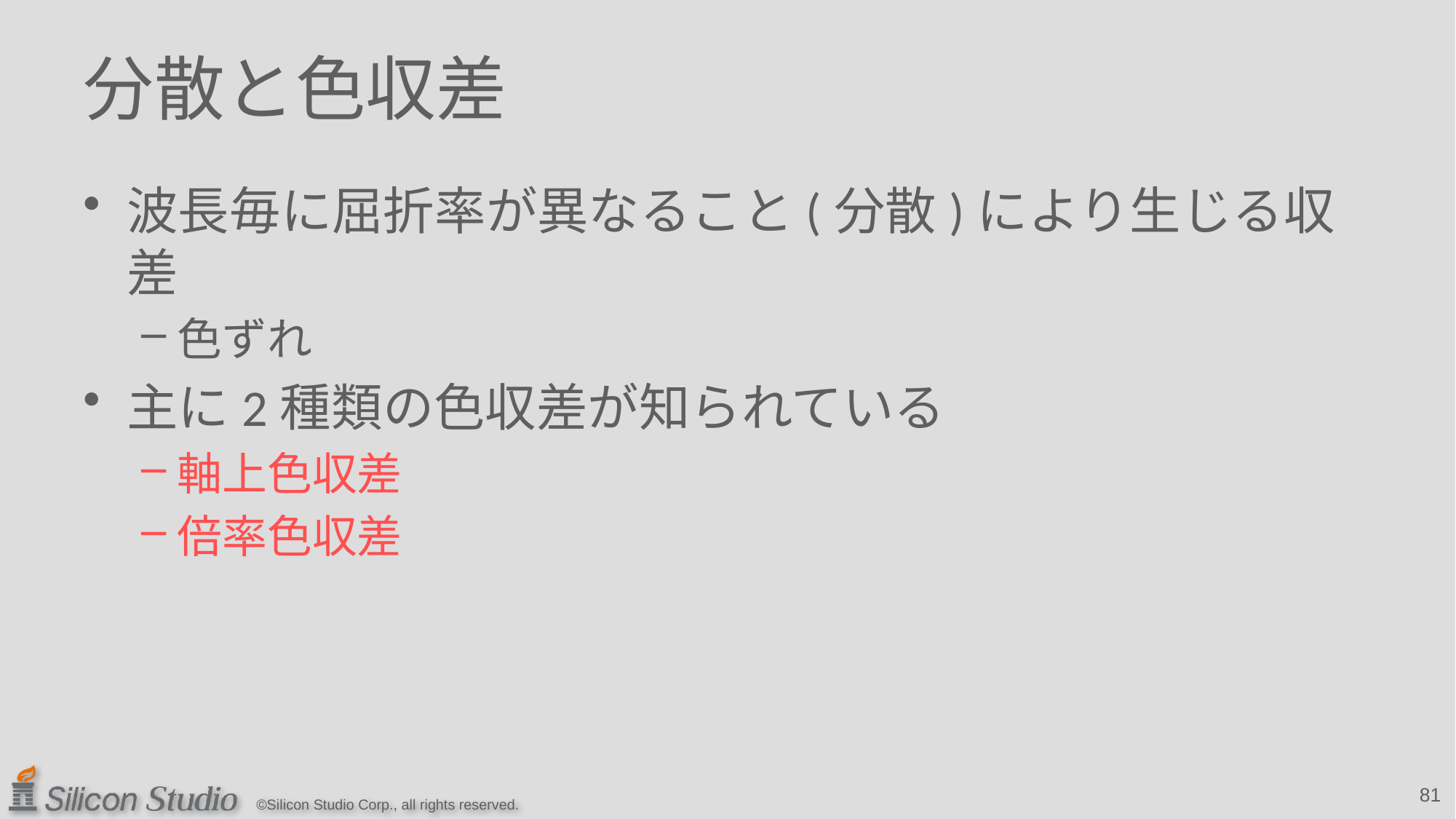

# 分散と色収差
波長毎に屈折率が異なること(分散)により生じる収差
色ずれ
主に2種類の色収差が知られている
軸上色収差
倍率色収差
81